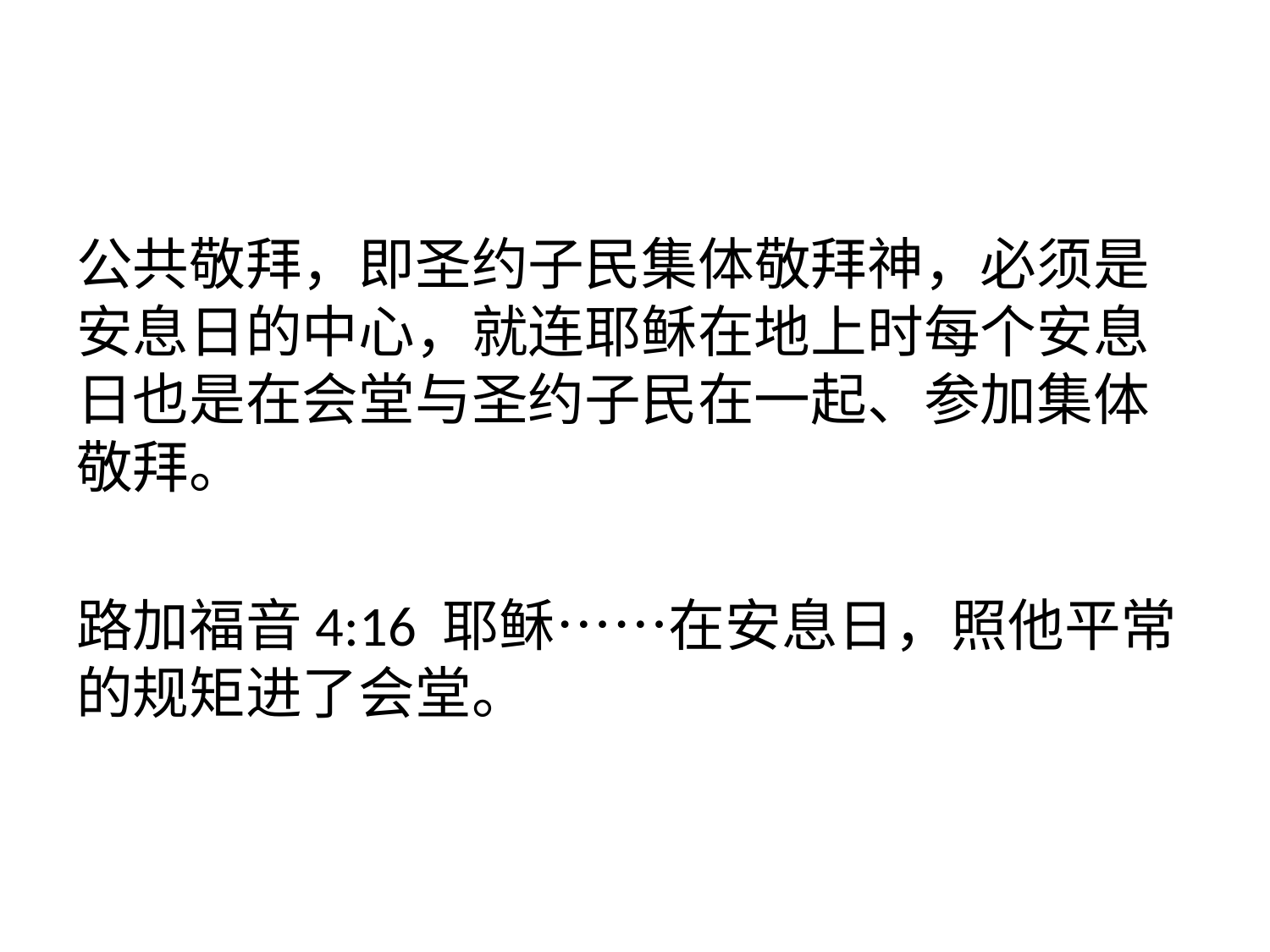

#
公共敬拜，即圣约子民集体敬拜神，必须是安息日的中心，就连耶稣在地上时每个安息日也是在会堂与圣约子民在一起、参加集体敬拜。

路加福音4:16 耶稣……在安息日，照他平常的规矩进了会堂。